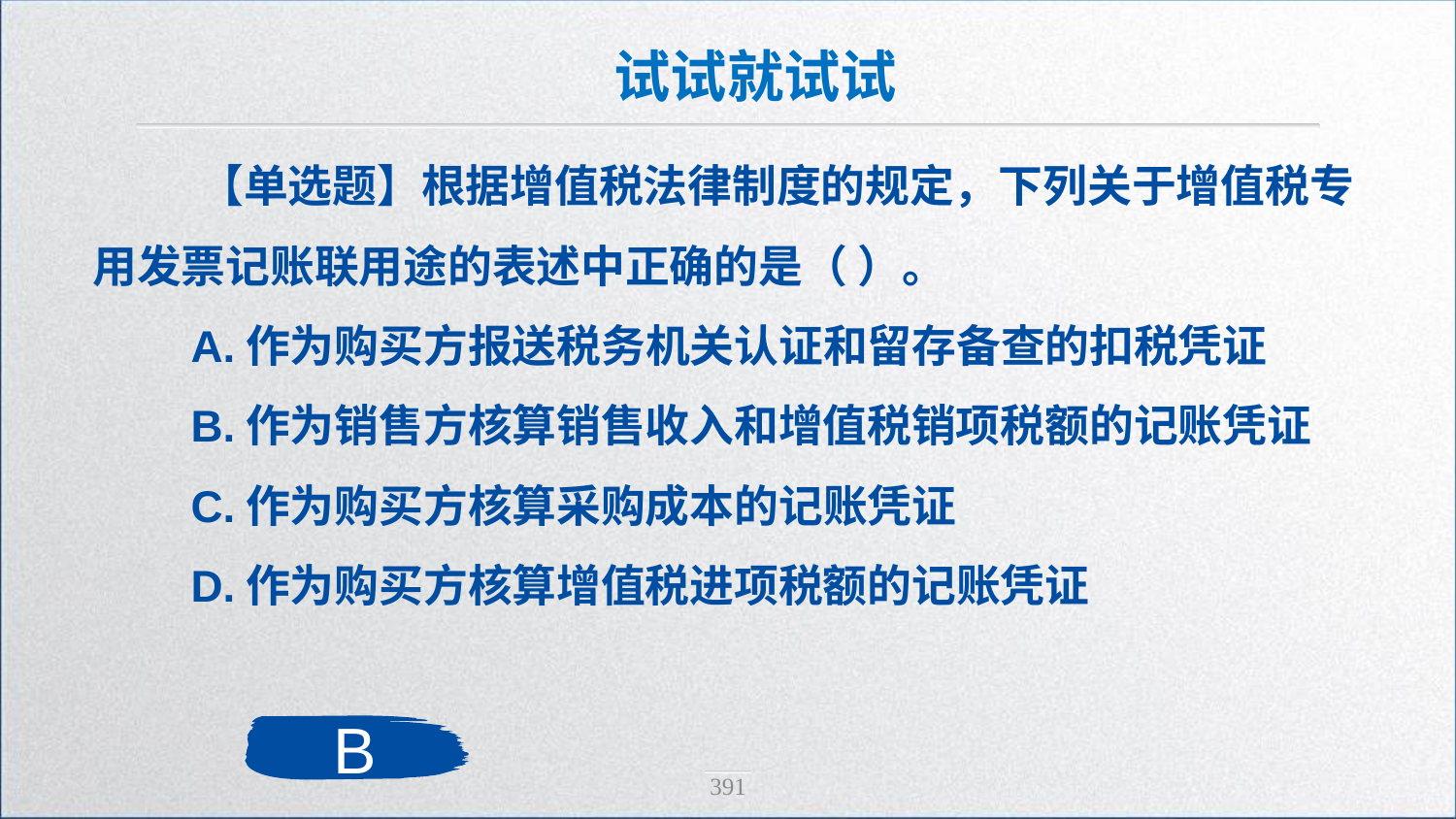

试试就试试
 【单选题】根据增值税法律制度的规定，下列关于增值税专用发票记账联用途的表述中正确的是（ ）。
 A.作为购买方报送税务机关认证和留存备查的扣税凭证
 B.作为销售方核算销售收入和增值税销项税额的记账凭证
 C.作为购买方核算采购成本的记账凭证
 D.作为购买方核算增值税进项税额的记账凭证

B
391